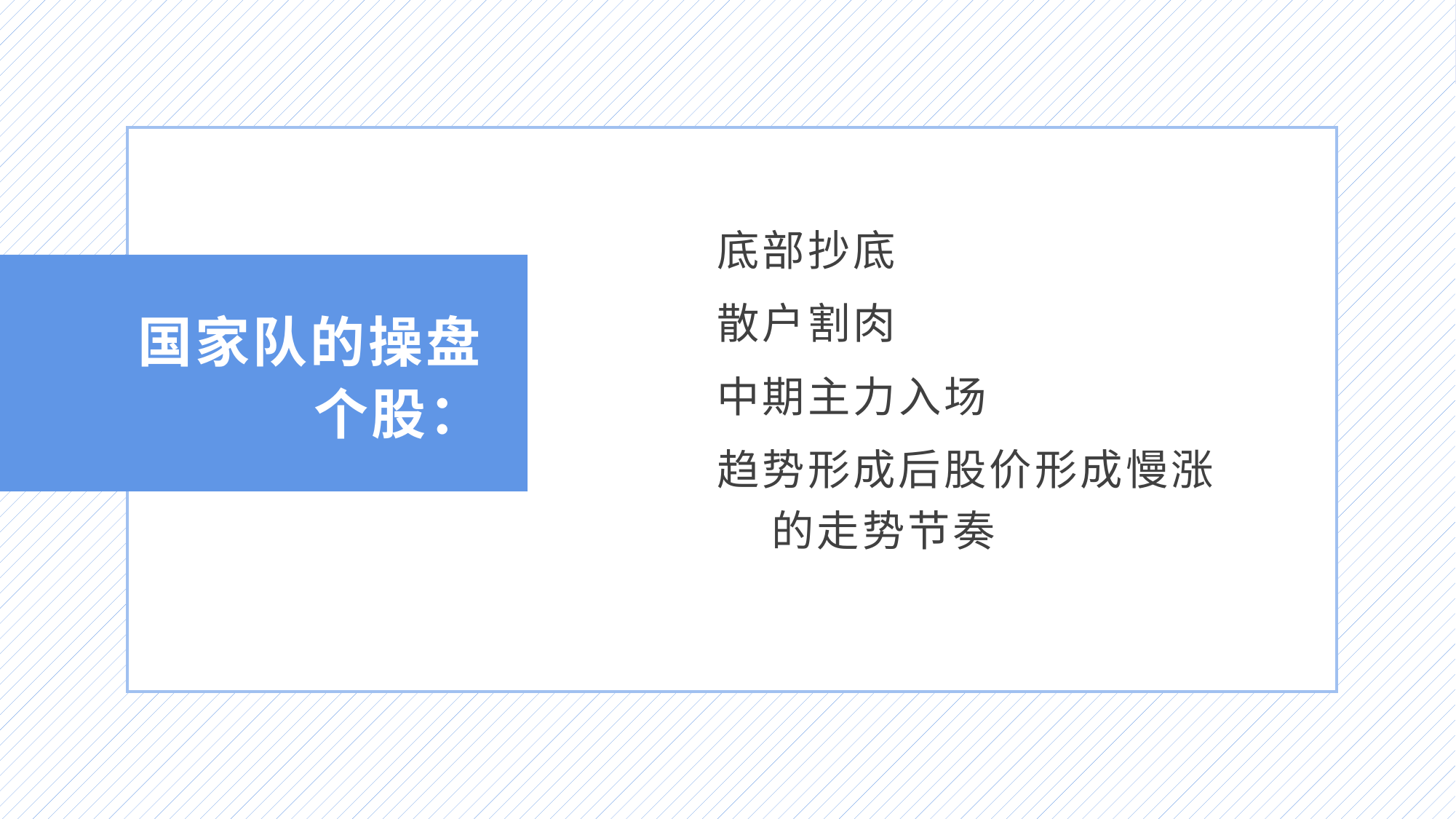

底部抄底
散户割肉
中期主力入场
趋势形成后股价形成慢涨的走势节奏

国家队的操盘个股：